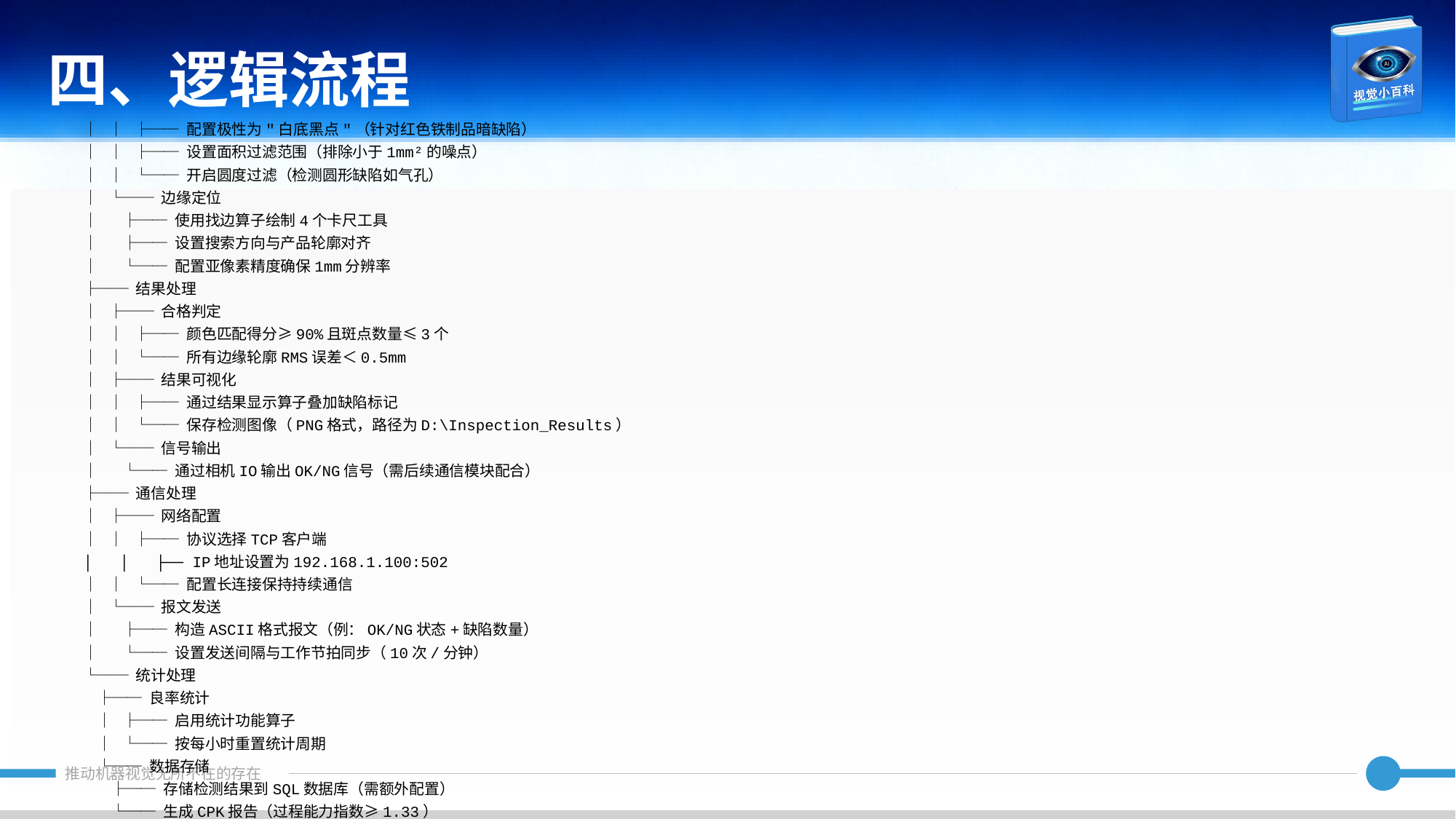

四、逻辑流程

│   │   ├── 配置极性为"白底黑点"（针对红色铁制品暗缺陷）
│   │   ├── 设置面积过滤范围（排除小于1mm²的噪点）
│   │   └── 开启圆度过滤（检测圆形缺陷如气孔）
│   └── 边缘定位
│       ├── 使用找边算子绘制4个卡尺工具
│       ├── 设置搜索方向与产品轮廓对齐
│       └── 配置亚像素精度确保1mm分辨率
├── 结果处理
│   ├── 合格判定
│   │   ├── 颜色匹配得分≥90%且斑点数量≤3个
│   │   └── 所有边缘轮廓RMS误差＜0.5mm
│   ├── 结果可视化
│   │   ├── 通过结果显示算子叠加缺陷标记
│   │   └── 保存检测图像（PNG格式，路径为D:\Inspection_Results）
│   └── 信号输出
│       └── 通过相机IO输出OK/NG信号（需后续通信模块配合）
├── 通信处理
│   ├── 网络配置
│   │   ├── 协议选择TCP客户端
│   │   ├── IP地址设置为192.168.1.100:502
│   │   └── 配置长连接保持持续通信
│   └── 报文发送
│       ├── 构造ASCII格式报文（例：OK/NG状态+缺陷数量）
│       └── 设置发送间隔与工作节拍同步（10次/分钟）
└── 统计处理
    ├── 良率统计
    │   ├── 启用统计功能算子
    │   └── 按每小时重置统计周期
    └── 数据存储
        ├── 存储检测结果到SQL数据库（需额外配置）
        └── 生成CPK报告（过程能力指数≥1.33）
10